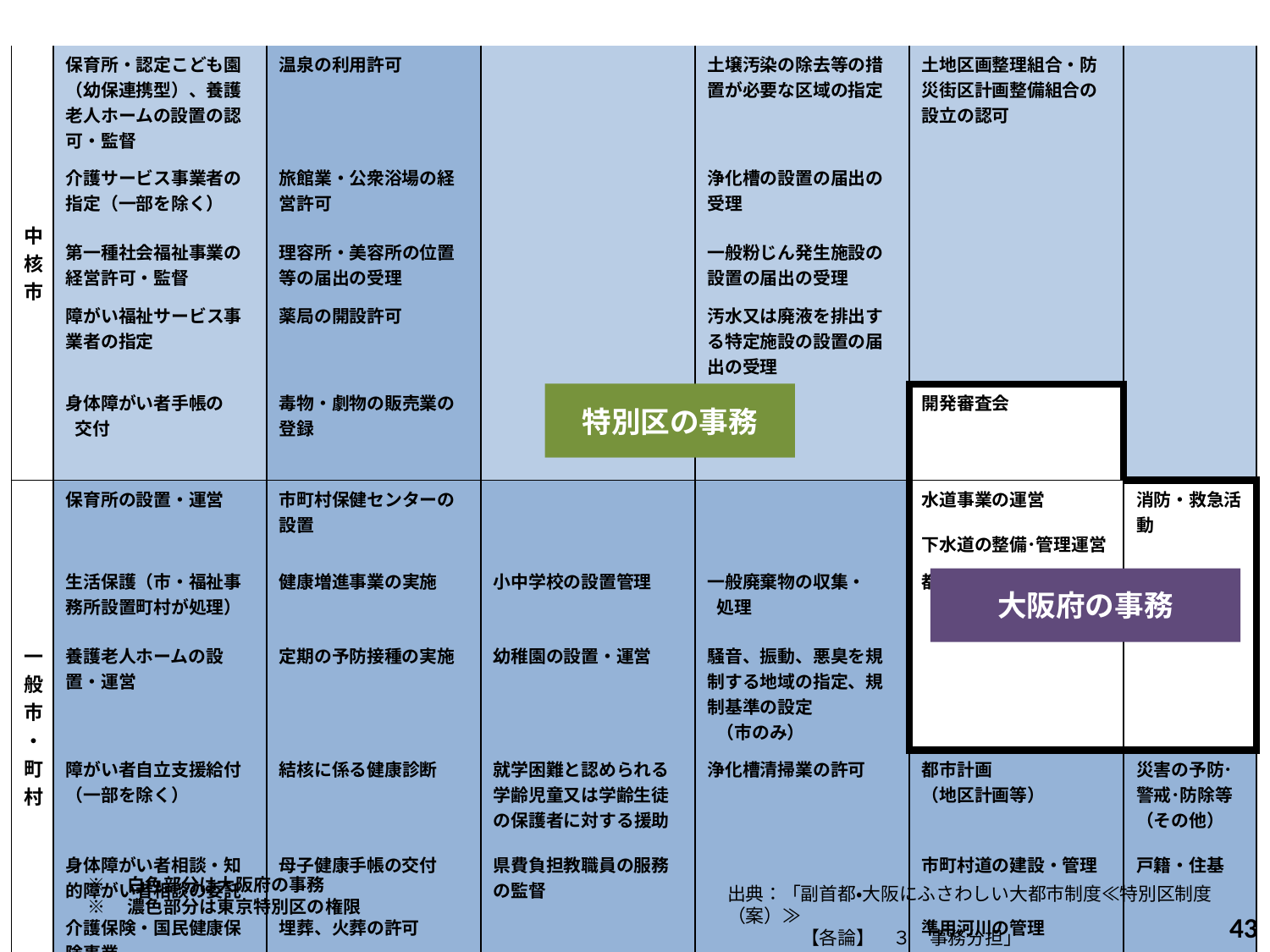

| 中核市 | 保育所・認定こども園（幼保連携型）、養護老人ホームの設置の認可・監督 | 温泉の利用許可 |  | 土壌汚染の除去等の措置が必要な区域の指定 | 土地区画整理組合・防災街区計画整備組合の設立の認可 |  |
| --- | --- | --- | --- | --- | --- | --- |
|  | 介護サービス事業者の指定（一部を除く） | 旅館業・公衆浴場の経営許可 |  | 浄化槽の設置の届出の受理 |  |  |
|  | 第一種社会福祉事業の経営許可・監督 | 理容所・美容所の位置等の届出の受理 |  | 一般粉じん発生施設の設置の届出の受理 |  |  |
|  | 障がい福祉サービス事業者の指定 | 薬局の開設許可 |  | 汚水又は廃液を排出する特定施設の設置の届出の受理 |  |  |
|  | 身体障がい者手帳の 交付 | 毒物・劇物の販売業の登録 |  |  | 開発審査会 |  |
| 一般市・町村 | 保育所の設置・運営 | 市町村保健センターの設置 |  |  | 水道事業の運営 下水道の整備･管理運営 | 消防・救急活動 |
|  | 生活保護（市・福祉事務所設置町村が処理） | 健康増進事業の実施 | 小中学校の設置管理 | 一般廃棄物の収集・ 処理 | 都市計画 （用途地域等） |  |
|  | 養護老人ホームの設置・運営 | 定期の予防接種の実施 | 幼稚園の設置・運営 | 騒音、振動、悪臭を規制する地域の指定、規制基準の設定 （市のみ） |  |  |
|  | 障がい者自立支援給付（一部を除く） | 結核に係る健康診断 | 就学困難と認められる学齢児童又は学齢生徒の保護者に対する援助 | 浄化槽清掃業の許可 | 都市計画 （地区計画等） | 災害の予防･警戒･防除等 （その他） |
|  | 身体障がい者相談・知的障がい者相談の委託 | 母子健康手帳の交付 | 県費負担教職員の服務の監督 |  | 市町村道の建設・管理 | 戸籍・住基 |
|  | 介護保険・国民健康保険事業 | 埋葬、火葬の許可 |  |  | 準用河川の管理 |  |
特別区の事務
大阪府の事務
※　白色部分は大阪府の事務
※　濃色部分は東京特別区の権限
出典：「副首都・大阪にふさわしい大都市制度≪特別区制度（案）≫
　　　　【各論】　３　事務分担」
43